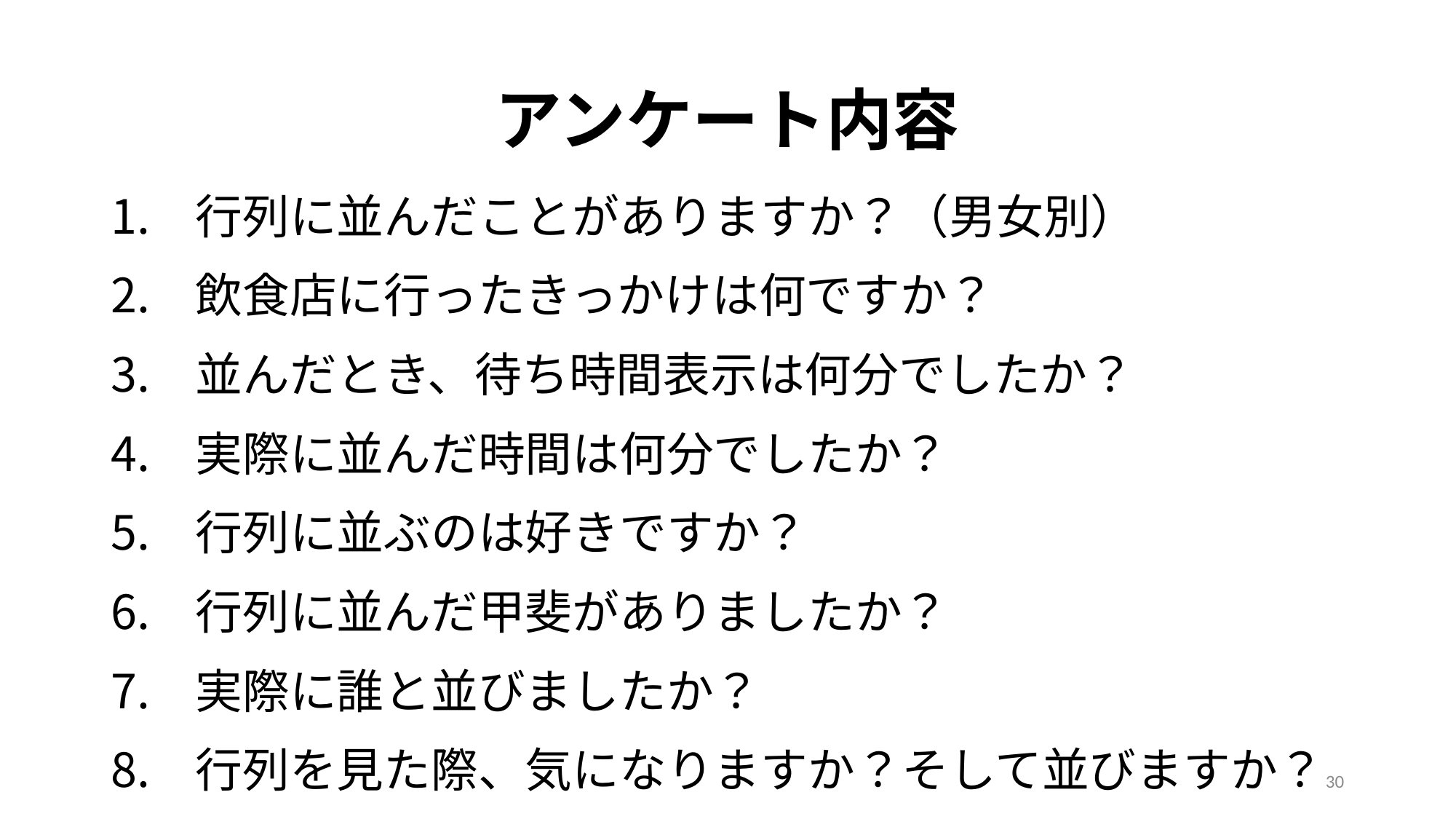

# アンケート内容
行列に並んだことがありますか？（男女別）
飲食店に行ったきっかけは何ですか？
並んだとき、待ち時間表示は何分でしたか？
実際に並んだ時間は何分でしたか？
行列に並ぶのは好きですか？
行列に並んだ甲斐がありましたか？
実際に誰と並びましたか？
行列を見た際、気になりますか？そして並びますか？

30